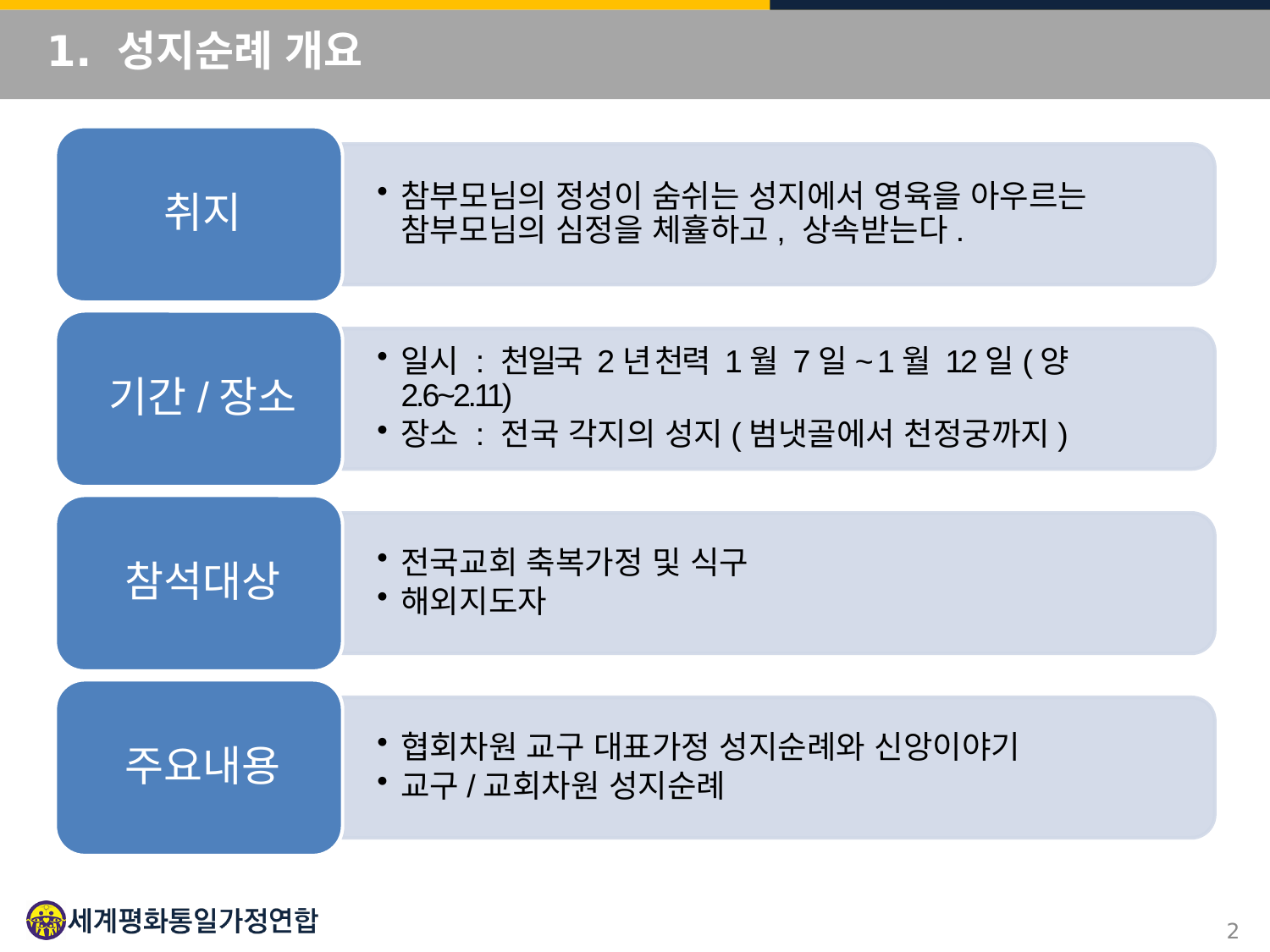

# 1. 성지순례 개요
참부모님의 정성이 숨쉬는 성지에서 영육을 아우르는 참부모님의 심정을 체휼하고, 상속받는다.
취지
일시 : 천일국 2년 천력 1월 7일~ 1월 12일(양2.6~2.11)
장소 : 전국 각지의 성지(범냇골에서 천정궁까지)
기간/장소
전국교회 축복가정 및 식구
해외지도자
참석대상
협회차원 교구 대표가정 성지순례와 신앙이야기
교구/교회차원 성지순례
주요내용
2